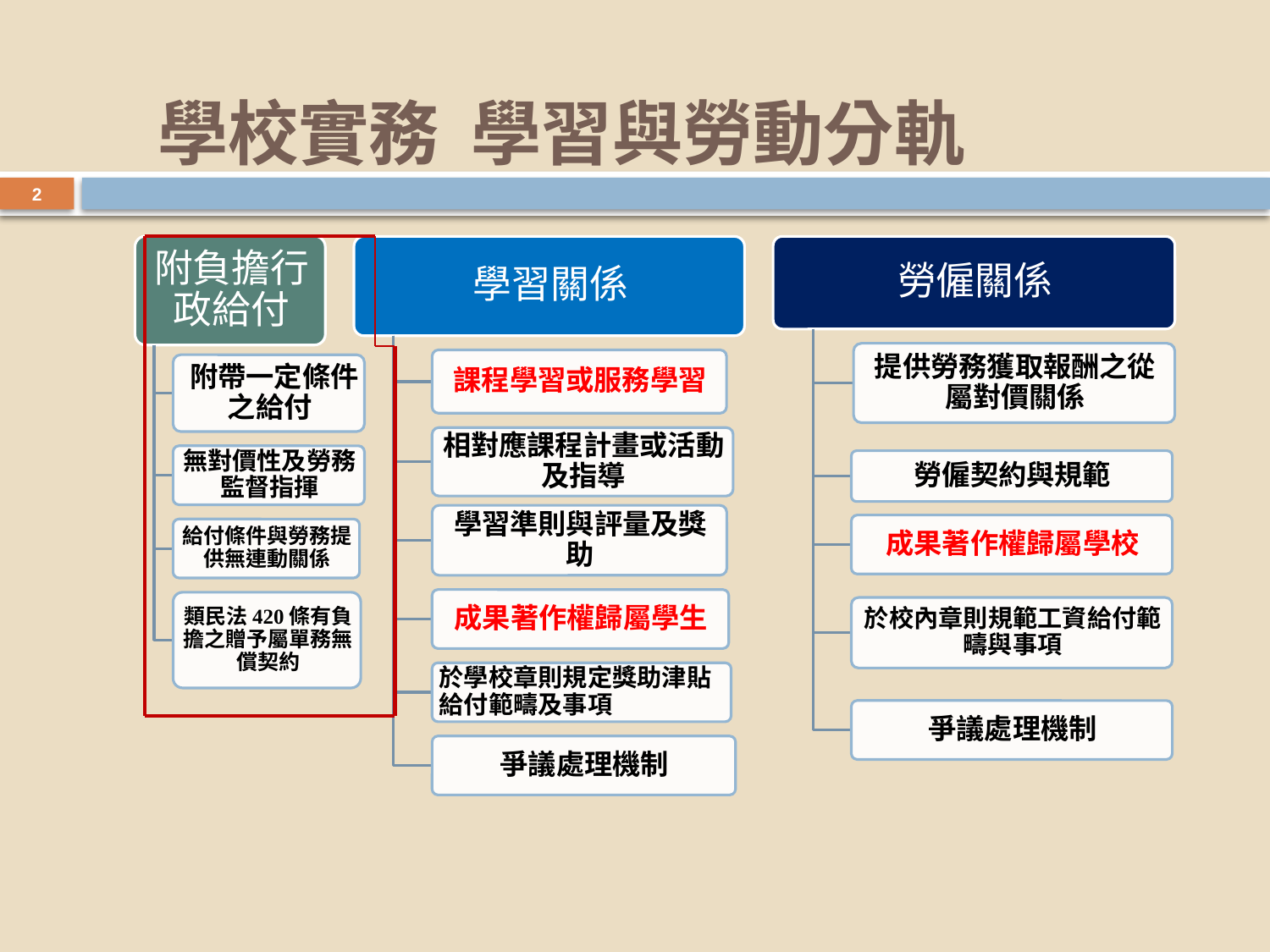

# 學校實務  學習與勞動分軌
2
附負擔行政給付
 附帶一定條件之給付
無對價性及勞務監督指揮
給付條件與勞務提供無連動關係
類民法420條有負擔之贈予屬單務無償契約
學習關係
課程學習或服務學習
相對應課程計畫或活動及指導
學習準則與評量及獎助
成果著作權歸屬學生
於學校章則規定獎助津貼給付範疇及事項
爭議處理機制
勞僱關係
提供勞務獲取報酬之從屬對價關係
勞僱契約與規範
成果著作權歸屬學校
於校內章則規範工資給付範疇與事項
爭議處理機制